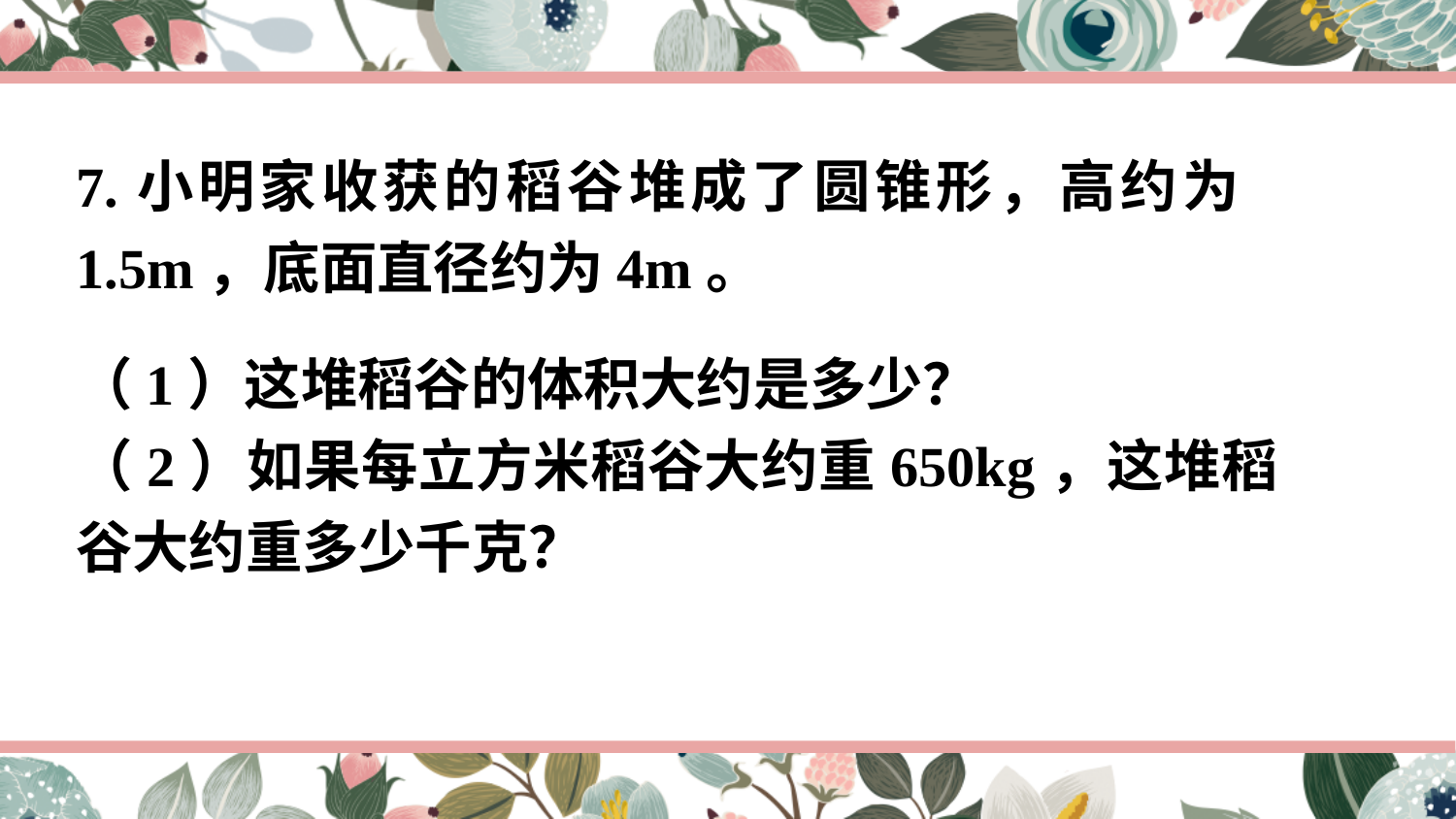

7.小明家收获的稻谷堆成了圆锥形，高约为1.5m，底面直径约为4m。
（1）这堆稻谷的体积大约是多少？
（2）如果每立方米稻谷大约重650kg，这堆稻谷大约重多少千克？